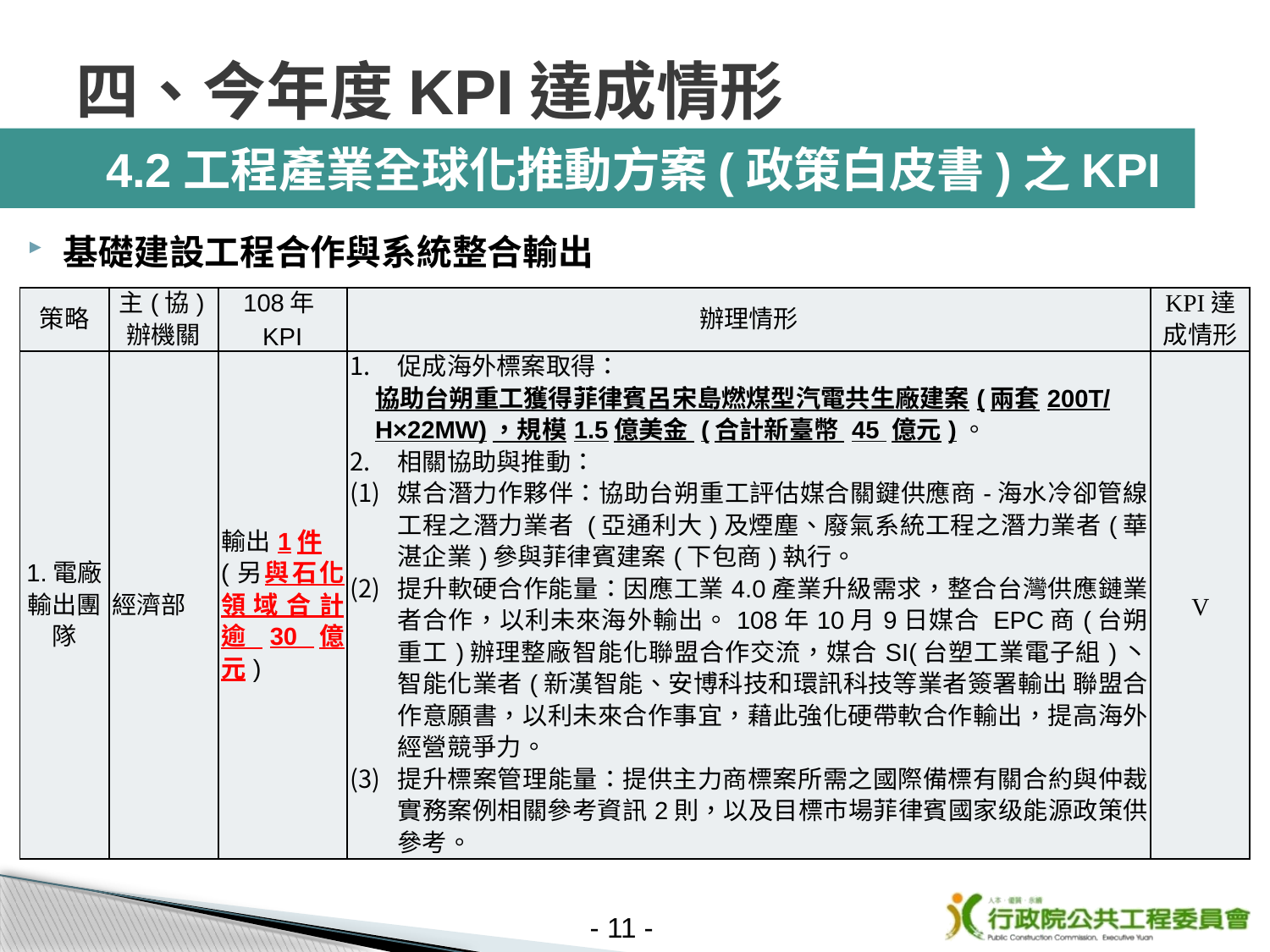

# 四、今年度KPI達成情形
       4.2工程產業全球化推動方案(政策白皮書)之KPI
基礎建設工程合作與系統整合輸出

| 策略 | 主(協)辦機關 | 108年KPI | 辦理情形 | KPI達成情形 |
| --- | --- | --- | --- | --- |
| 1.電廠 輸出團隊 | 經濟部 | 輸出1件 (另與石化領域合計逾30億元) | 促成海外標案取得： 協助台朔重工獲得菲律賓呂宋島燃煤型汽電共生廠建案(兩套200T/H×22MW)，規模1.5億美金 (合計新臺幣 45 億元)。 相關協助與推動： 媒合潛力作夥伴：協助台朔重工評估媒合關鍵供應商-海水冷卻管線工程之潛力業者 (亞通利大)及煙塵、廢氣系統工程之潛力業者(華湛企業)參與菲律賓建案(下包商)執行。 提升軟硬合作能量：因應工業4.0產業升級需求，整合台灣供應鏈業者合作，以利未來海外輸出。108年10月9日媒合 EPC商(台朔重工)辦理整廠智能化聯盟合作交流，媒合SI(台塑工業電子組)丶智能化業者(新漢智能、安博科技和環訊科技等業者簽署輸出 聯盟合作意願書，以利未來合作事宜，藉此強化硬帶軟合作輸出，提高海外經營競爭力。 提升標案管理能量：提供主力商標案所需之國際備標有關合約與仲裁實務案例相關參考資訊2則，以及目標市場菲律賓國家级能源政策供參考。 | V |